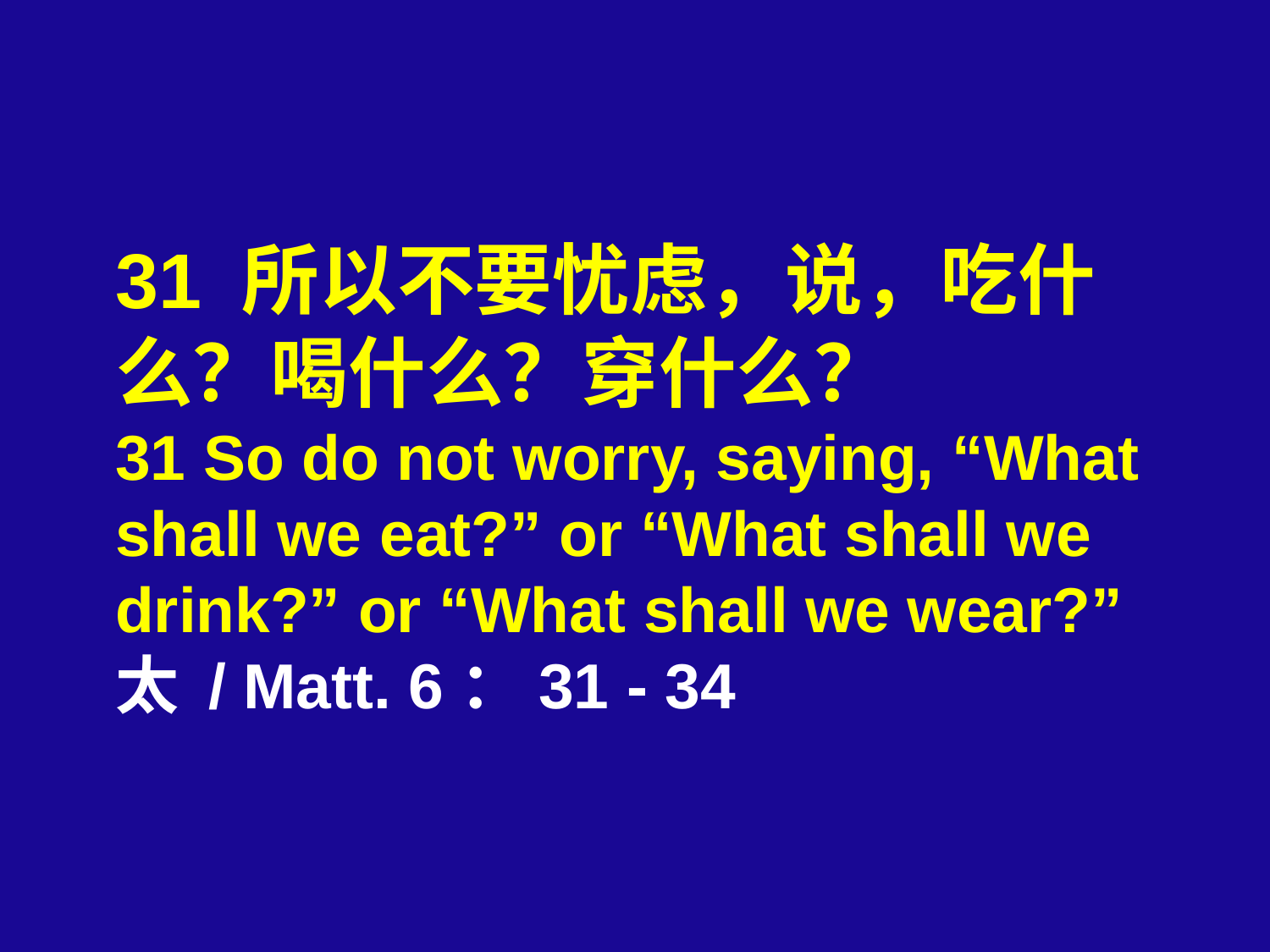

# 31 所以不要忧虑，说，吃什么？喝什么？穿什么？ 31 So do not worry, saying, “What shall we eat?” or “What shall we drink?” or “What shall we wear?” 太 / Matt. 6：31 - 34